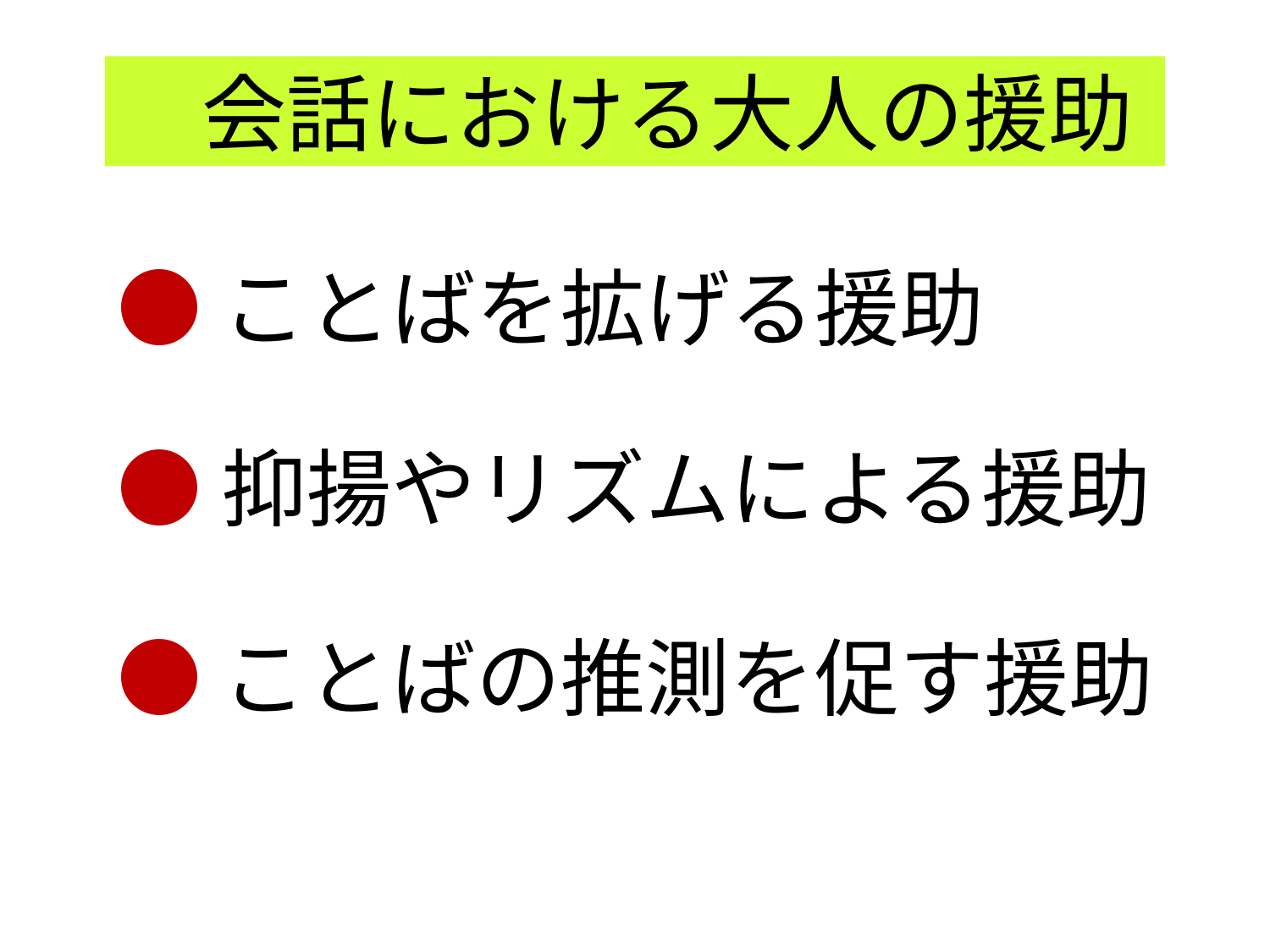

会話における大人の援助
●ことばを拡げる援助
●抑揚やリズムによる援助
●ことばの推測を促す援助